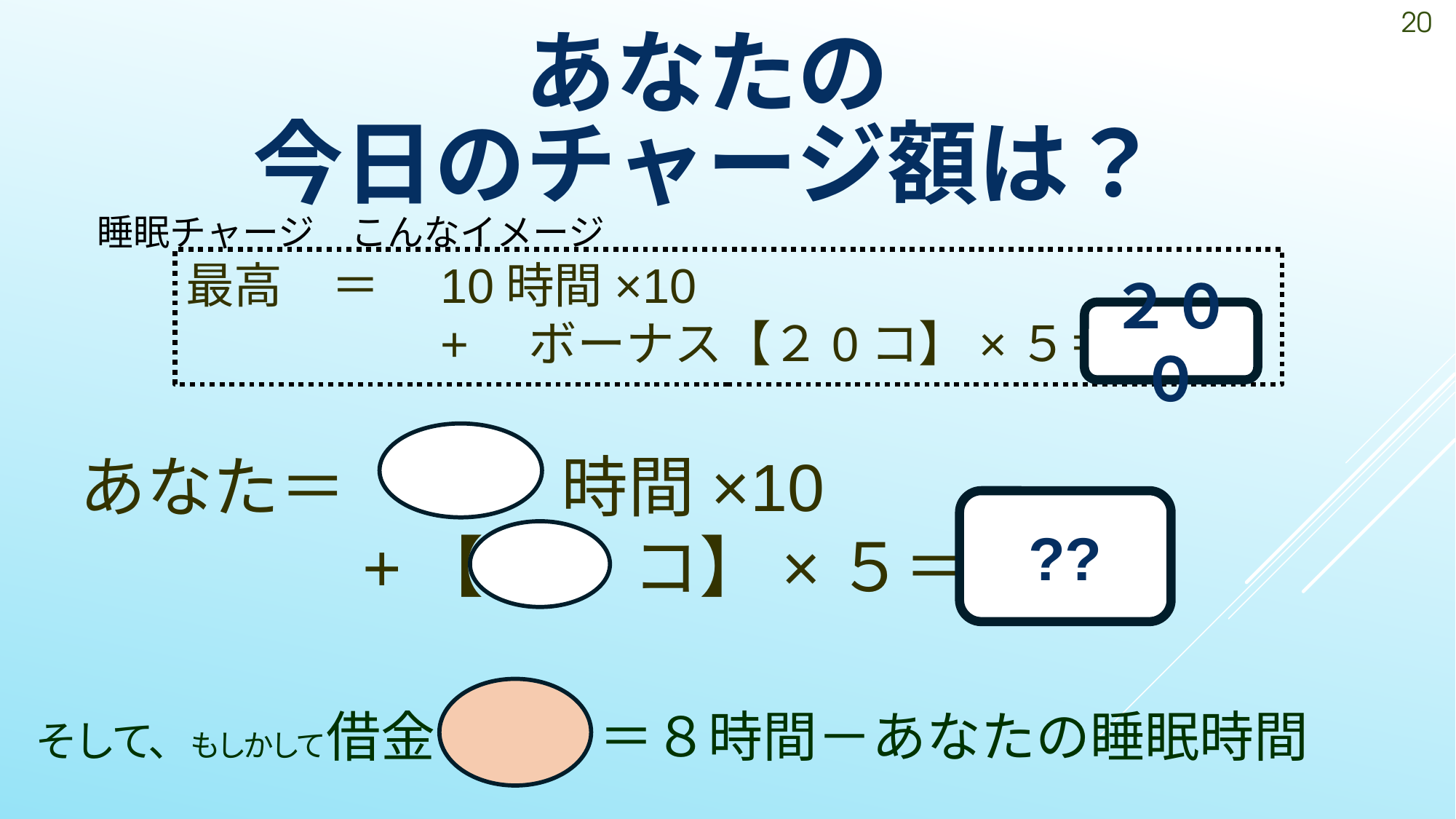

20
あなたの
今日のチャージ額は？
睡眠チャージ　こんなイメージ
# 最高　＝　10時間×10 　　　　　+　ボーナス【２0コ】×５＝
２００

あなた＝　 　　時間×10
　　　　+【　　 コ】×５＝
??

そして、もしかして借金　　　＝８時間－あなたの睡眠時間